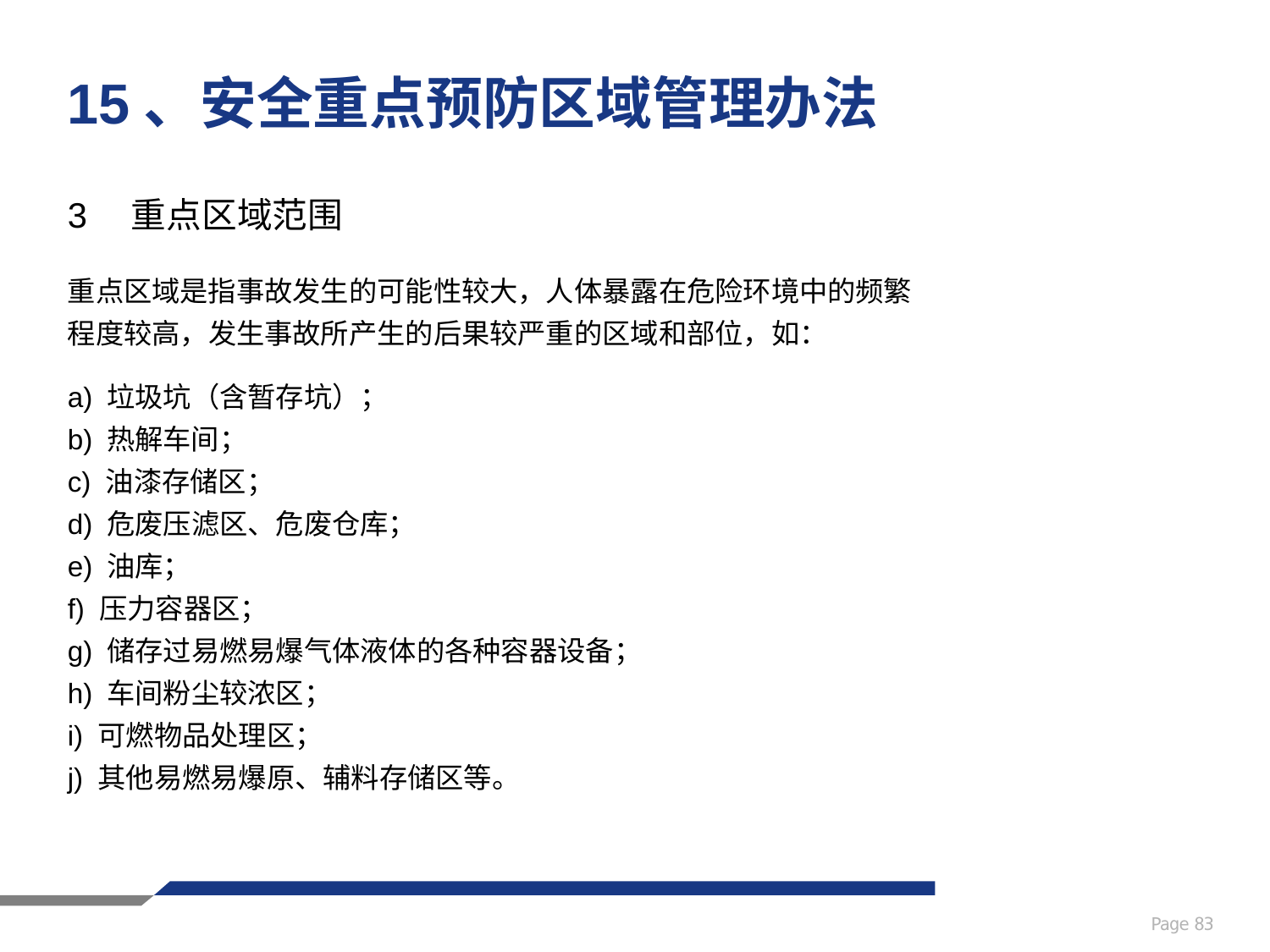

# 15、安全重点预防区域管理办法
3　重点区域范围
重点区域是指事故发生的可能性较大，人体暴露在危险环境中的频繁程度较高，发生事故所产生的后果较严重的区域和部位，如：
a) 垃圾坑（含暂存坑）；
b) 热解车间；
c) 油漆存储区；
d) 危废压滤区、危废仓库；
e) 油库；
f) 压力容器区；
g) 储存过易燃易爆气体液体的各种容器设备；
h) 车间粉尘较浓区；
i) 可燃物品处理区；
j) 其他易燃易爆原、辅料存储区等。
Page 83